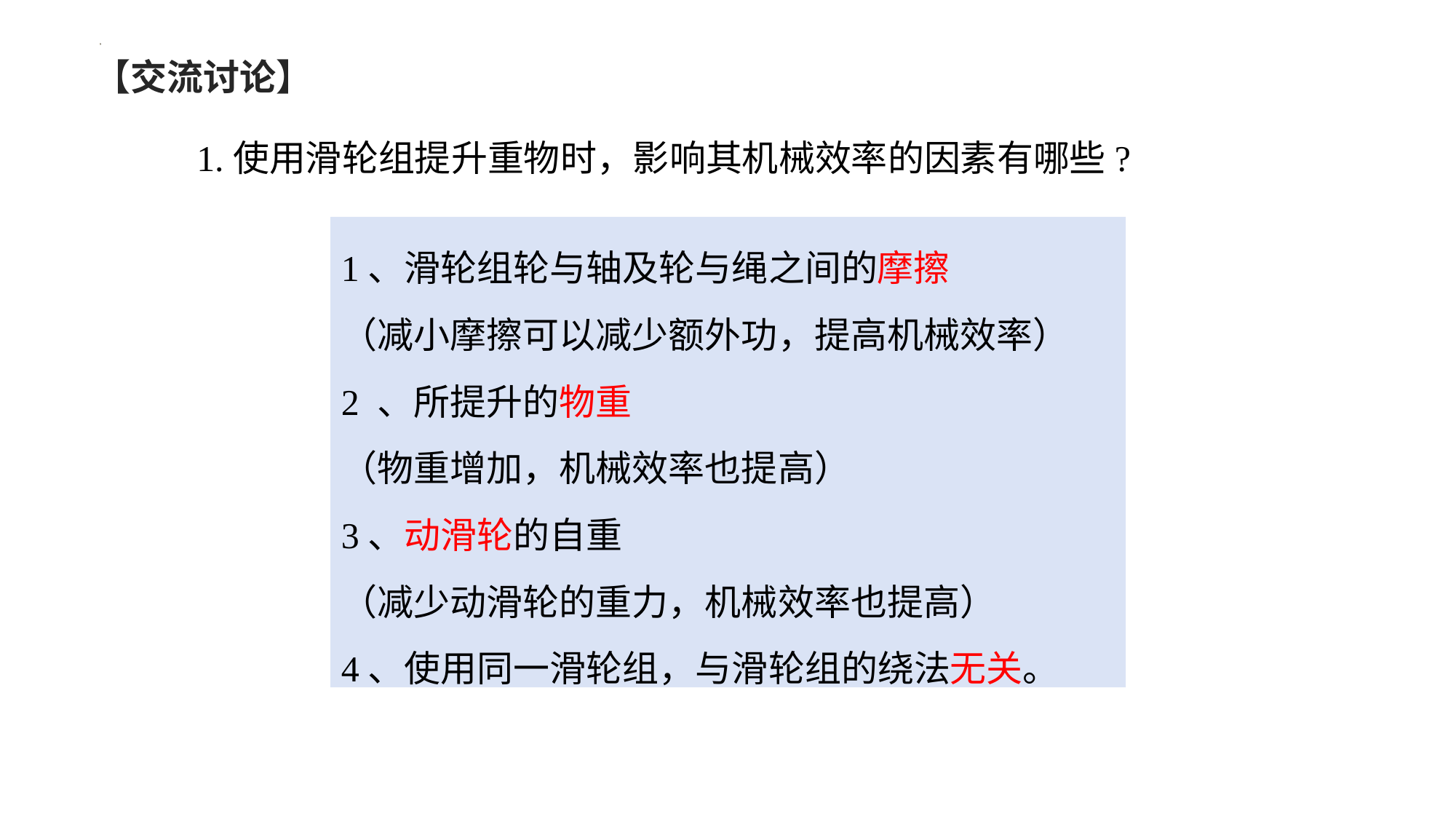

【交流讨论】
1.使用滑轮组提升重物时，影响其机械效率的因素有哪些?

1、滑轮组轮与轴及轮与绳之间的摩擦
（减小摩擦可以减少额外功，提高机械效率）
2 、所提升的物重
（物重增加，机械效率也提高）
3、动滑轮的自重
（减少动滑轮的重力，机械效率也提高）
4、使用同一滑轮组，与滑轮组的绕法无关。